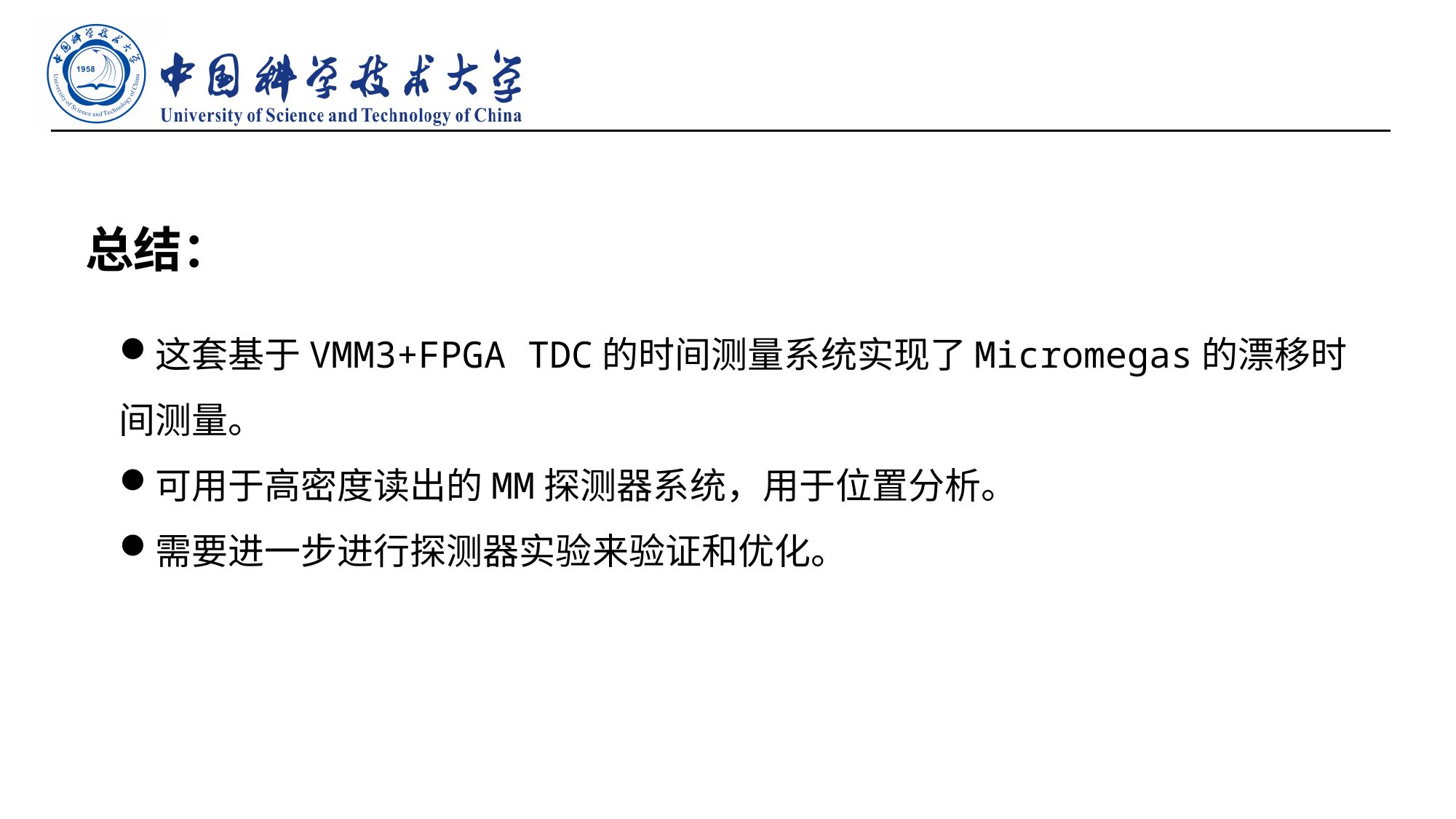

总结：

这套基于VMM3+FPGA TDC的时间测量系统实现了Micromegas的漂移时间测量。
可用于高密度读出的MM探测器系统，用于位置分析。
需要进一步进行探测器实验来验证和优化。